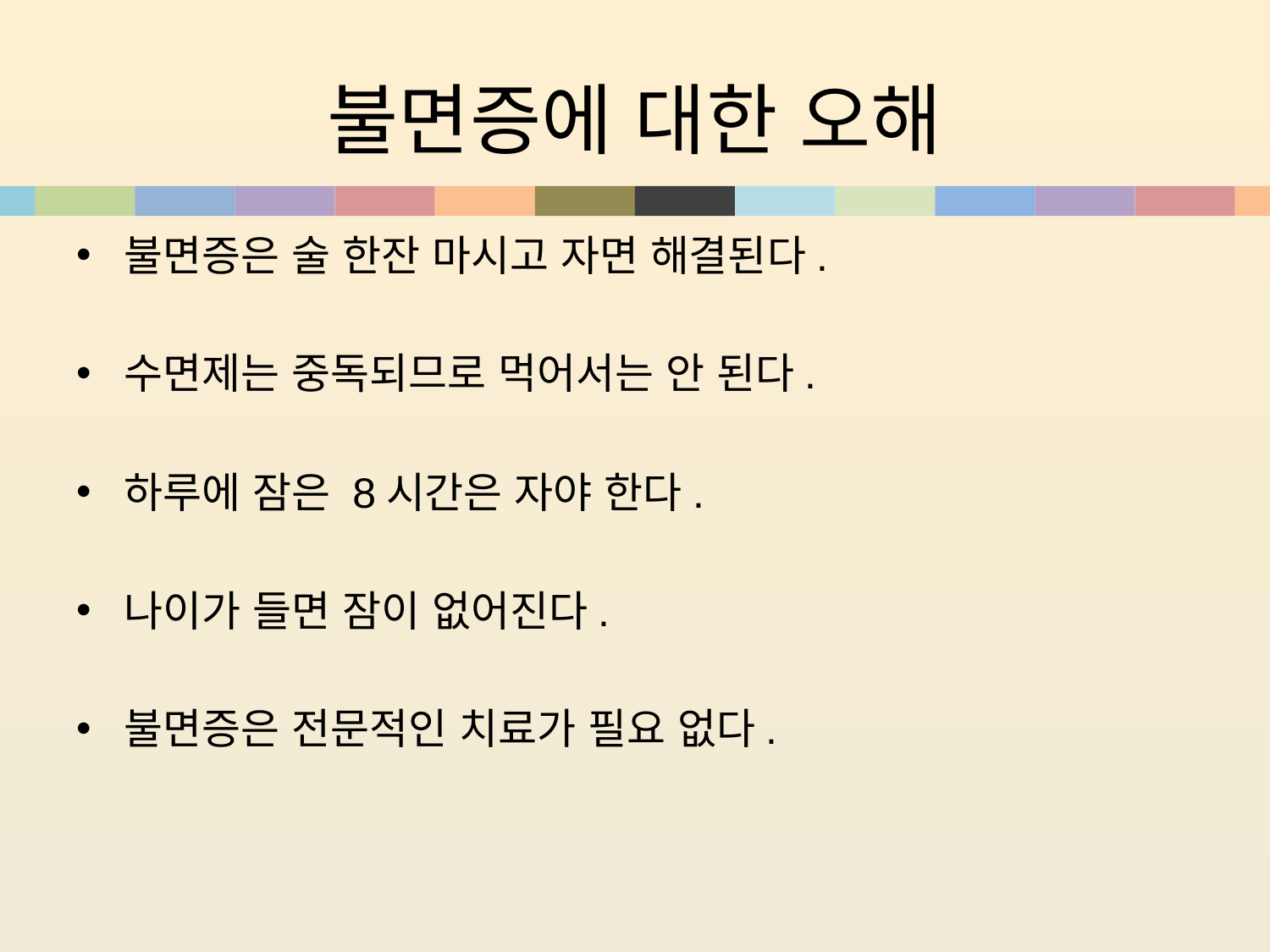

# 불면증에 대한 오해
불면증은 술 한잔 마시고 자면 해결된다.

수면제는 중독되므로 먹어서는 안 된다.

하루에 잠은 8시간은 자야 한다.

나이가 들면 잠이 없어진다.

불면증은 전문적인 치료가 필요 없다.